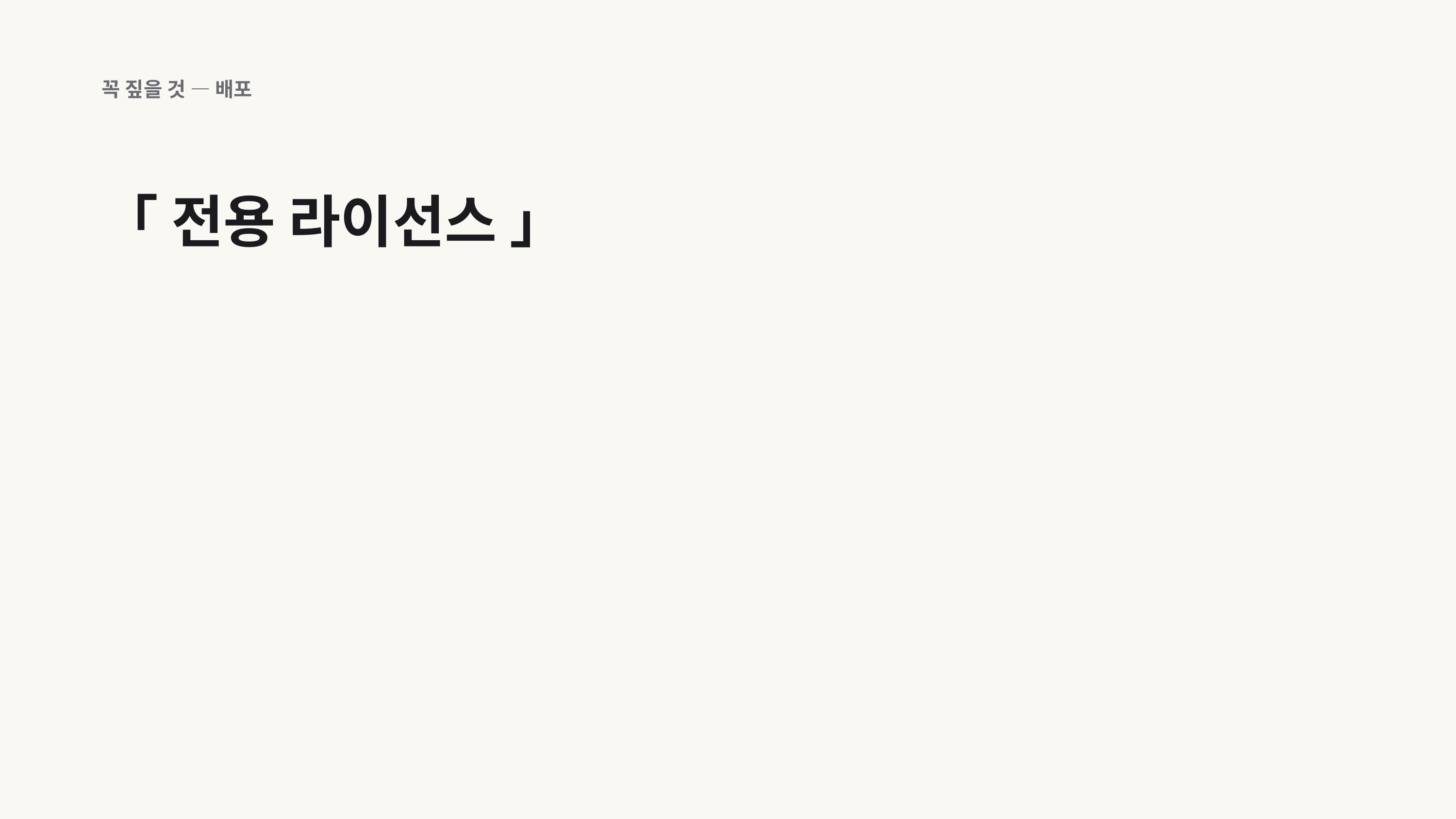

꼭 짚을 것 — 배포
「 전용 라이선스 」